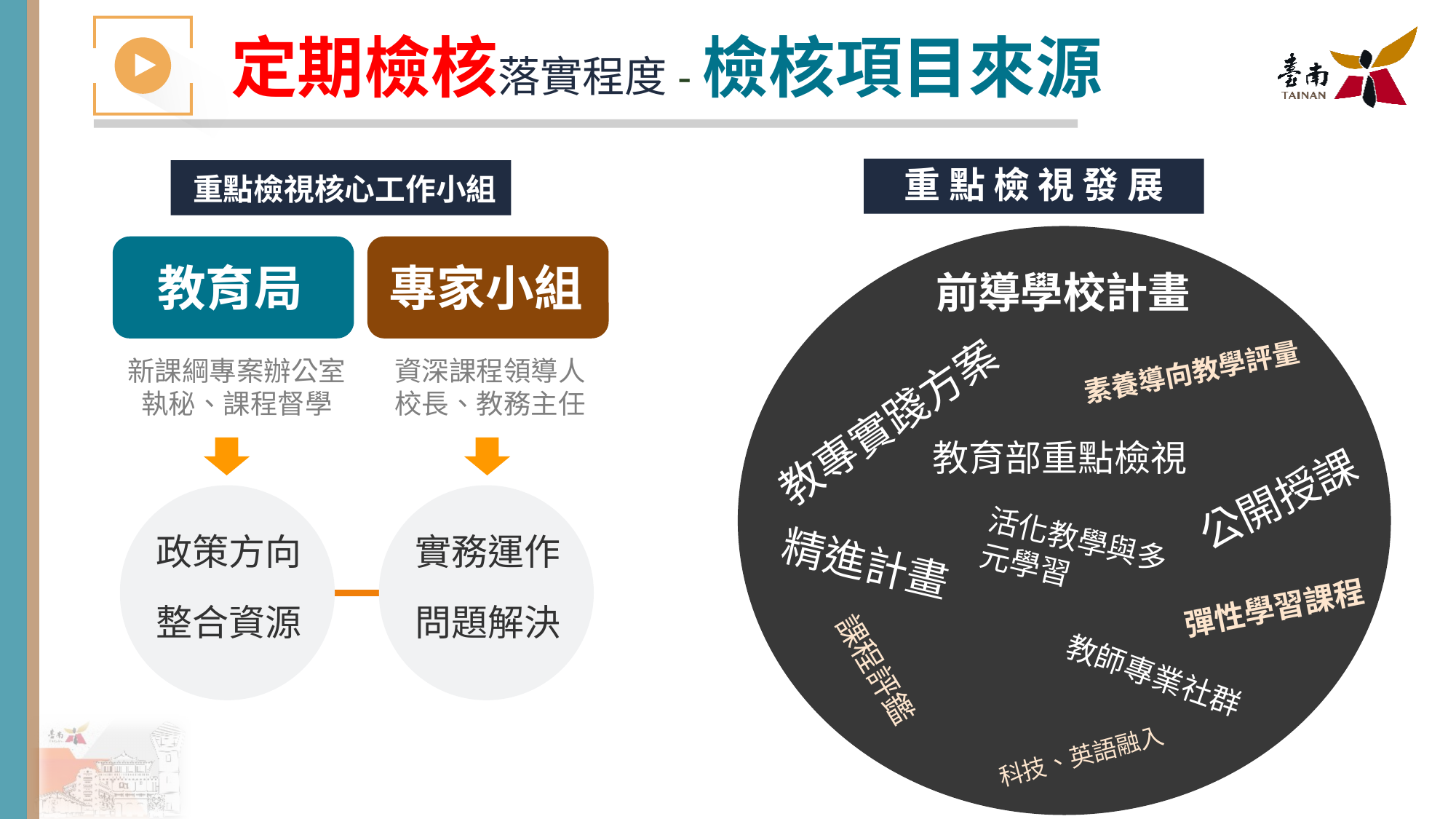

# 定期檢核落實程度-檢核項目來源
重 點 檢 視 發 展

重點檢視核心工作小組

教育局

專家小組
前導學校計畫
素養導向教學評量
新課綱專案辦公室執秘、課程督學
資深課程領導人
校長、教務主任
教專實踐方案
教育部重點檢視

公開授課

政策方向
整合資源

實務運作
問題解決
活化教學與多元學習
精進計畫
彈性學習課程
活化課程與教學
課程評鑑
教師專業社群
科技、英語融入